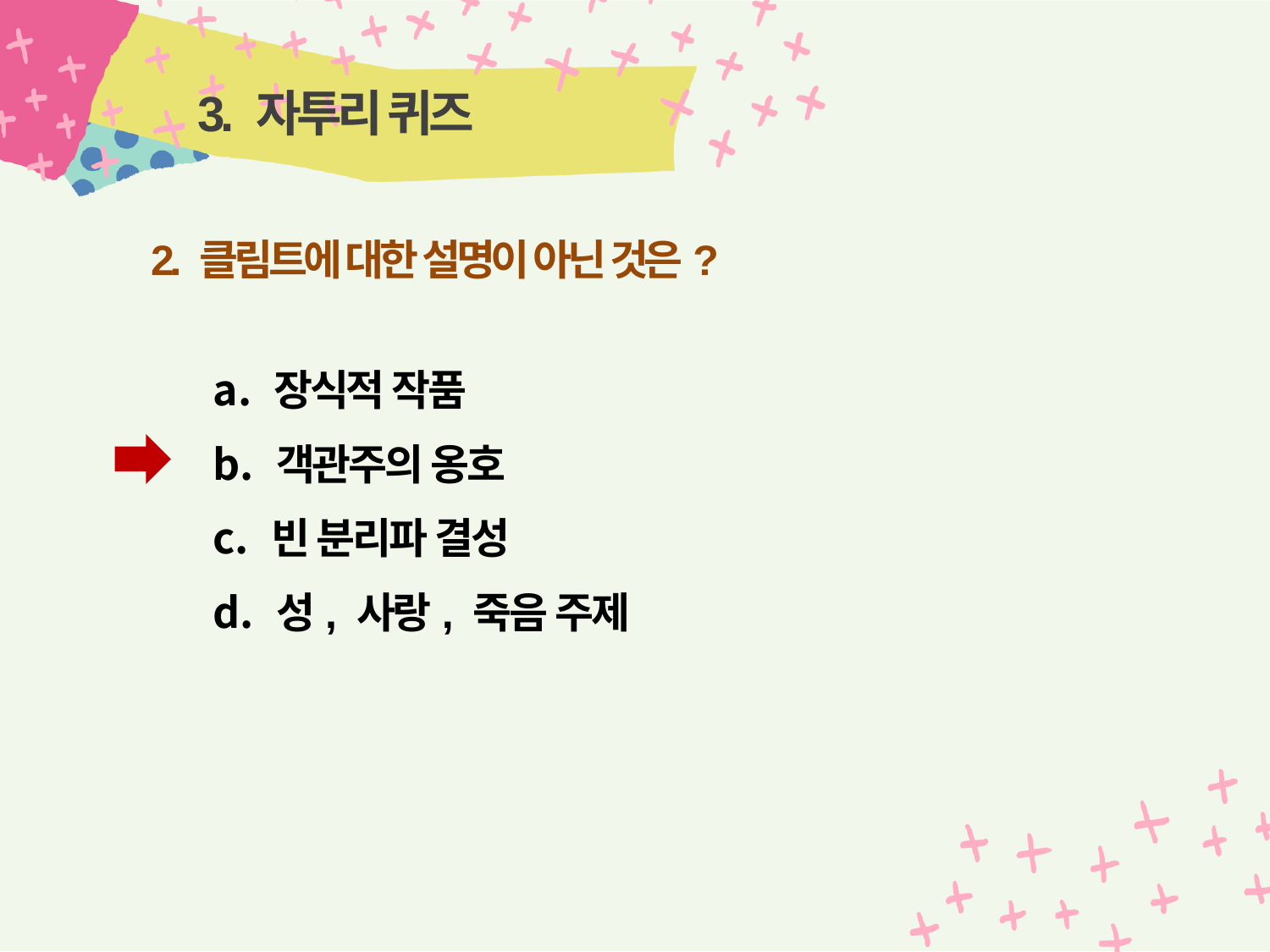

# 3. 자투리 퀴즈
2. 클림트에 대한 설명이 아닌 것은?

 장식적 작품
 객관주의 옹호
 빈 분리파 결성
 성, 사랑, 죽음 주제